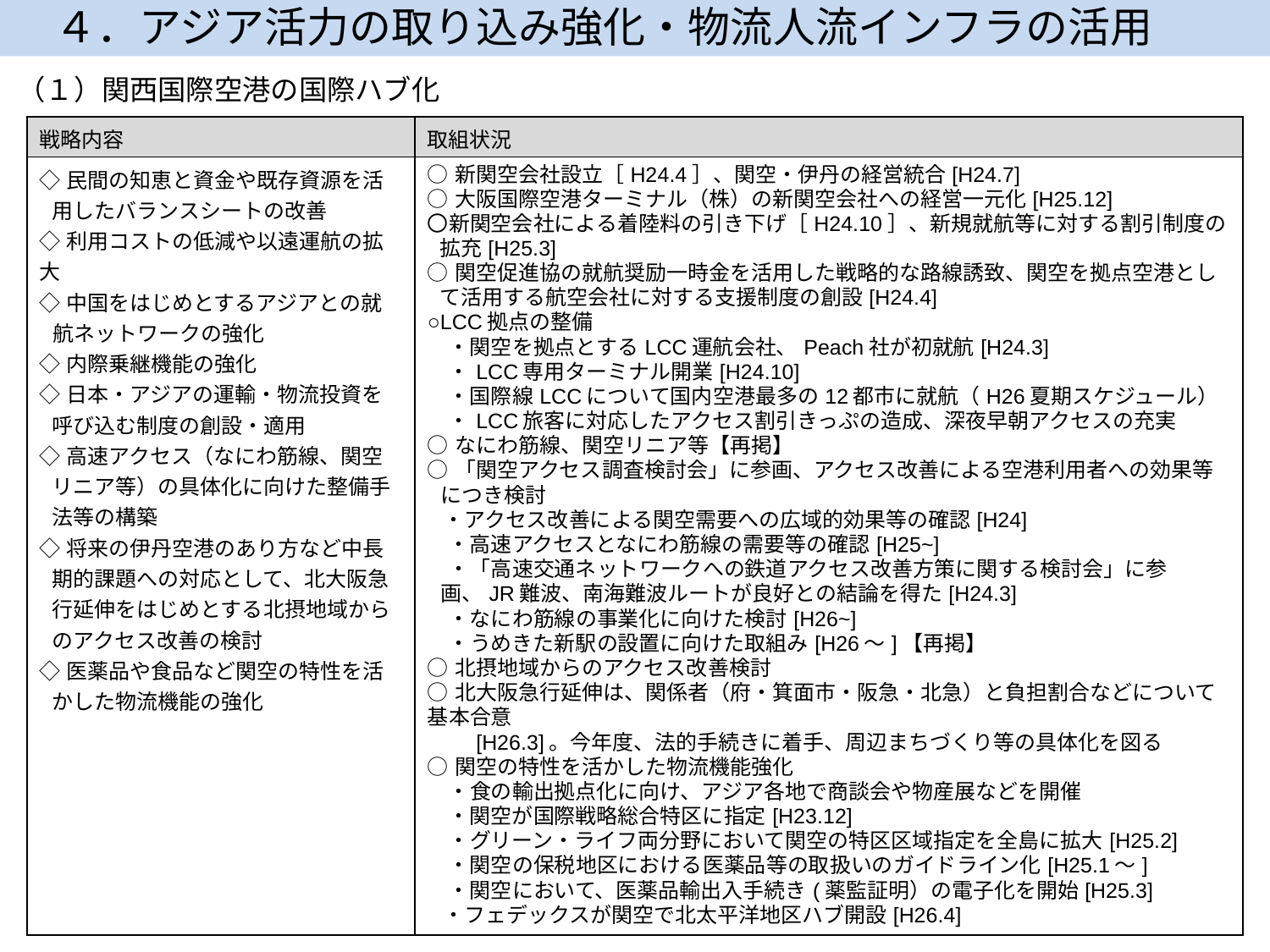

４．アジア活力の取り込み強化・物流人流インフラの活用
（１）関西国際空港の国際ハブ化
| 戦略内容 | 取組状況 |
| --- | --- |
| ◇民間の知恵と資金や既存資源を活用したバランスシートの改善 ◇利用コストの低減や以遠運航の拡大 ◇中国をはじめとするアジアとの就航ネットワークの強化 ◇内際乗継機能の強化 ◇日本・アジアの運輸・物流投資を呼び込む制度の創設・適用 ◇高速アクセス（なにわ筋線、関空リニア等）の具体化に向けた整備手法等の構築 ◇将来の伊丹空港のあり方など中長期的課題への対応として、北大阪急行延伸をはじめとする北摂地域からのアクセス改善の検討 ◇医薬品や食品など関空の特性を活かした物流機能の強化 | ○新関空会社設立［H24.4］、関空・伊丹の経営統合[H24.7] ○大阪国際空港ターミナル（株）の新関空会社への経営一元化[H25.12] 〇新関空会社による着陸料の引き下げ［H24.10］、新規就航等に対する割引制度の拡充[H25.3] ○関空促進協の就航奨励一時金を活用した戦略的な路線誘致、関空を拠点空港として活用する航空会社に対する支援制度の創設[H24.4] ○LCC拠点の整備 　・関空を拠点とするLCC運航会社、Peach社が初就航[H24.3] 　・LCC専用ターミナル開業[H24.10] 　・国際線LCCについて国内空港最多の12都市に就航（H26夏期スケジュール） 　・LCC旅客に対応したアクセス割引きっぷの造成、深夜早朝アクセスの充実 ○なにわ筋線、関空リニア等【再掲】 ○「関空アクセス調査検討会」に参画、アクセス改善による空港利用者への効果等につき検討 ・アクセス改善による関空需要への広域的効果等の確認[H24] 　・高速アクセスとなにわ筋線の需要等の確認[H25~] 　・「高速交通ネットワークへの鉄道アクセス改善方策に関する検討会」に参画、JR難波、南海難波ルートが良好との結論を得た[H24.3] 　・なにわ筋線の事業化に向けた検討[H26~] 　・うめきた新駅の設置に向けた取組み[H26～]【再掲】 ○北摂地域からのアクセス改善検討 ○北大阪急行延伸は、関係者（府・箕面市・阪急・北急）と負担割合などについて基本合意 　　[H26.3]。今年度、法的手続きに着手、周辺まちづくり等の具体化を図る ○関空の特性を活かした物流機能強化 　・食の輸出拠点化に向け、アジア各地で商談会や物産展などを開催 　・関空が国際戦略総合特区に指定[H23.12] 　・グリーン・ライフ両分野において関空の特区区域指定を全島に拡大[H25.2] 　・関空の保税地区における医薬品等の取扱いのガイドライン化[H25.1～] 　・関空において、医薬品輸出入手続き(薬監証明）の電子化を開始[H25.3] ・フェデックスが関空で北太平洋地区ハブ開設[H26.4] |